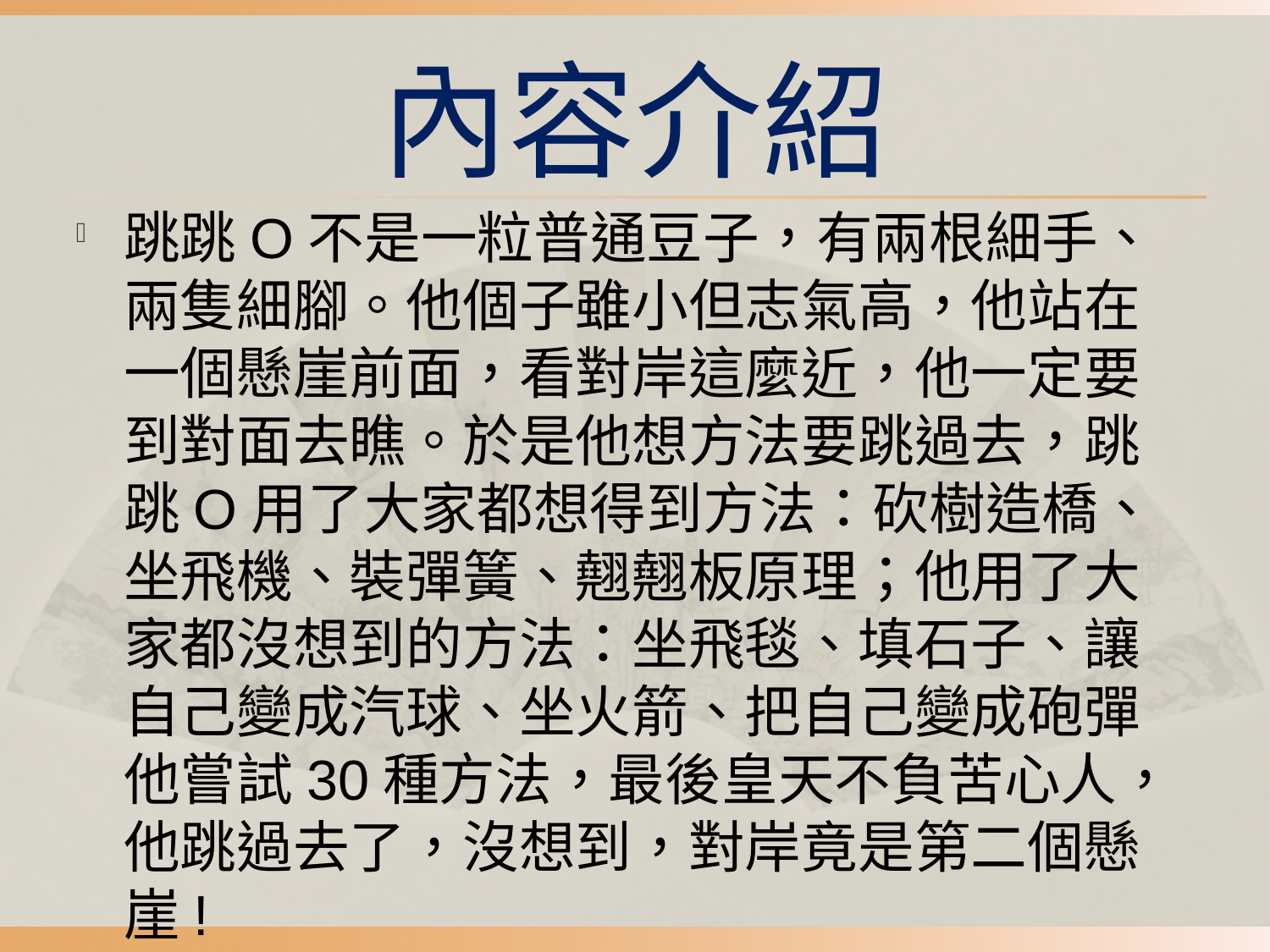

# 內容介紹
跳跳O不是一粒普通豆子，有兩根細手、兩隻細腳。他個子雖小但志氣高，他站在一個懸崖前面，看對岸這麼近，他一定要到對面去瞧。於是他想方法要跳過去，跳跳O用了大家都想得到方法：砍樹造橋、坐飛機、裝彈簧、翹翹板原理；他用了大家都沒想到的方法：坐飛毯、填石子、讓自己變成汽球、坐火箭、把自己變成砲彈他嘗試30種方法，最後皇天不負苦心人，他跳過去了，沒想到，對岸竟是第二個懸崖!